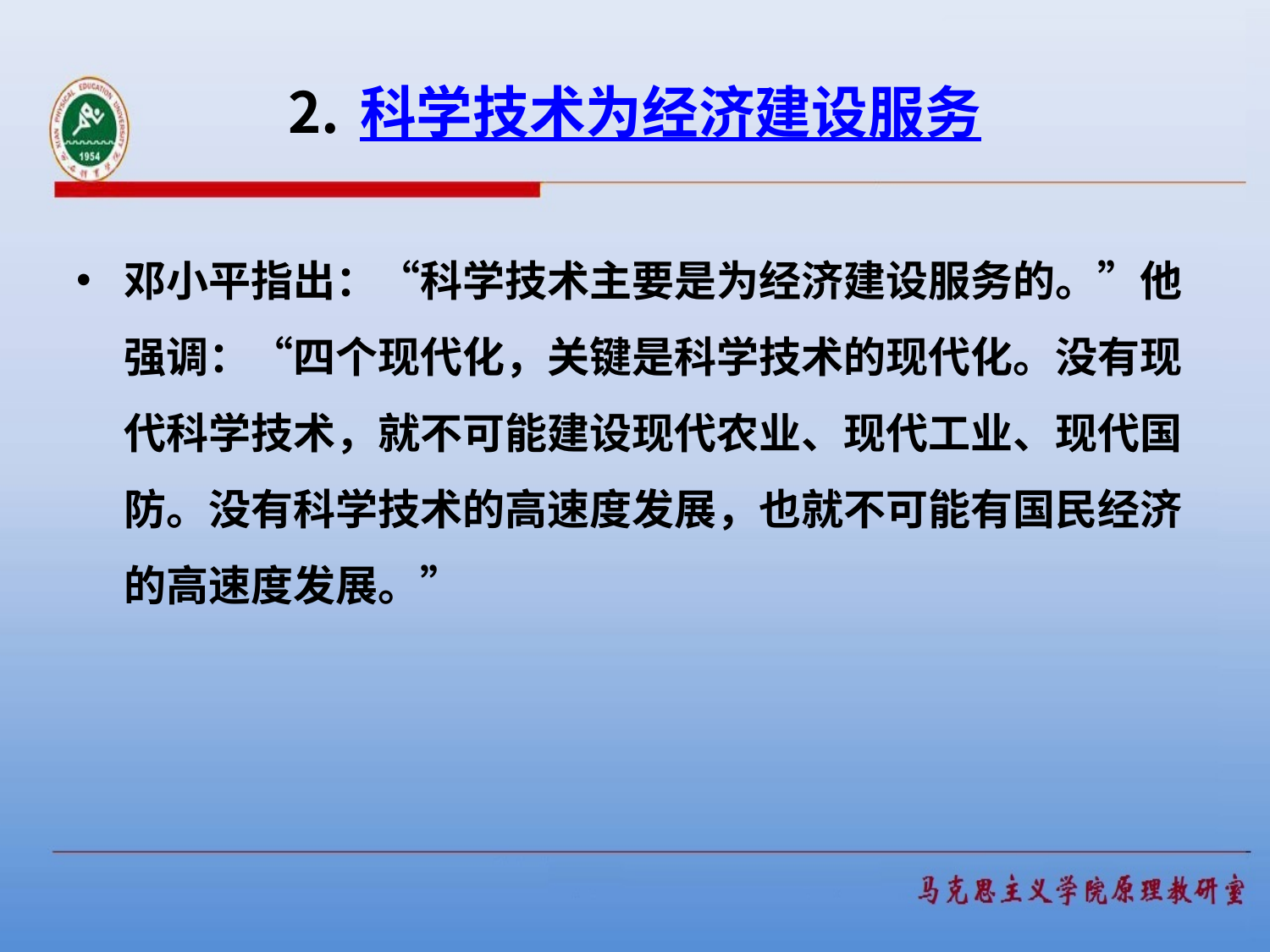

# 科学技术为经济建设服务
邓小平指出：“科学技术主要是为经济建设服务的。”他强调：“四个现代化，关键是科学技术的现代化。没有现代科学技术，就不可能建设现代农业、现代工业、现代国防。没有科学技术的高速度发展，也就不可能有国民经济的高速度发展。”